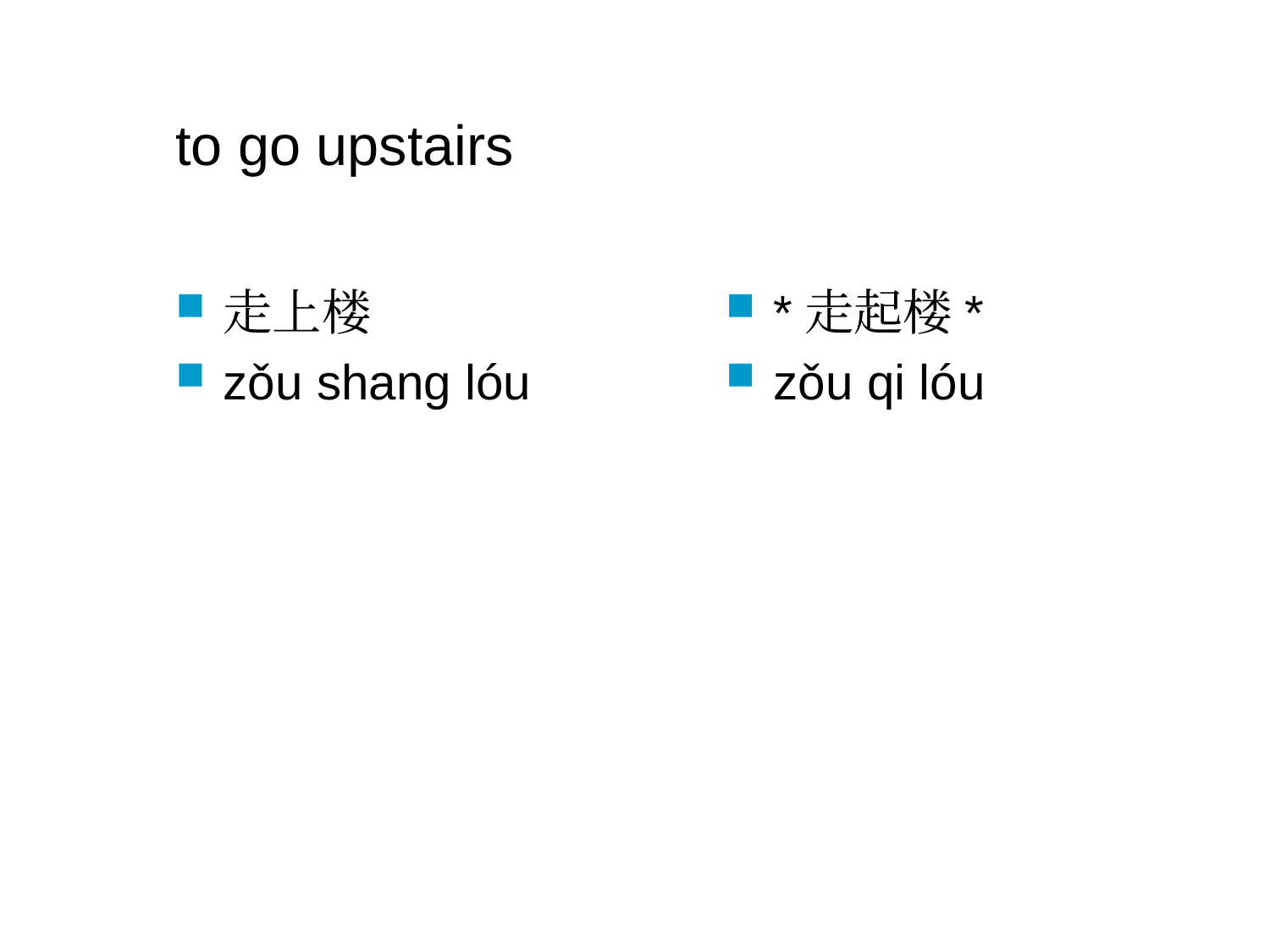

# to go upstairs
走上楼
zǒu shang lóu
*走起楼*
zǒu qi lóu